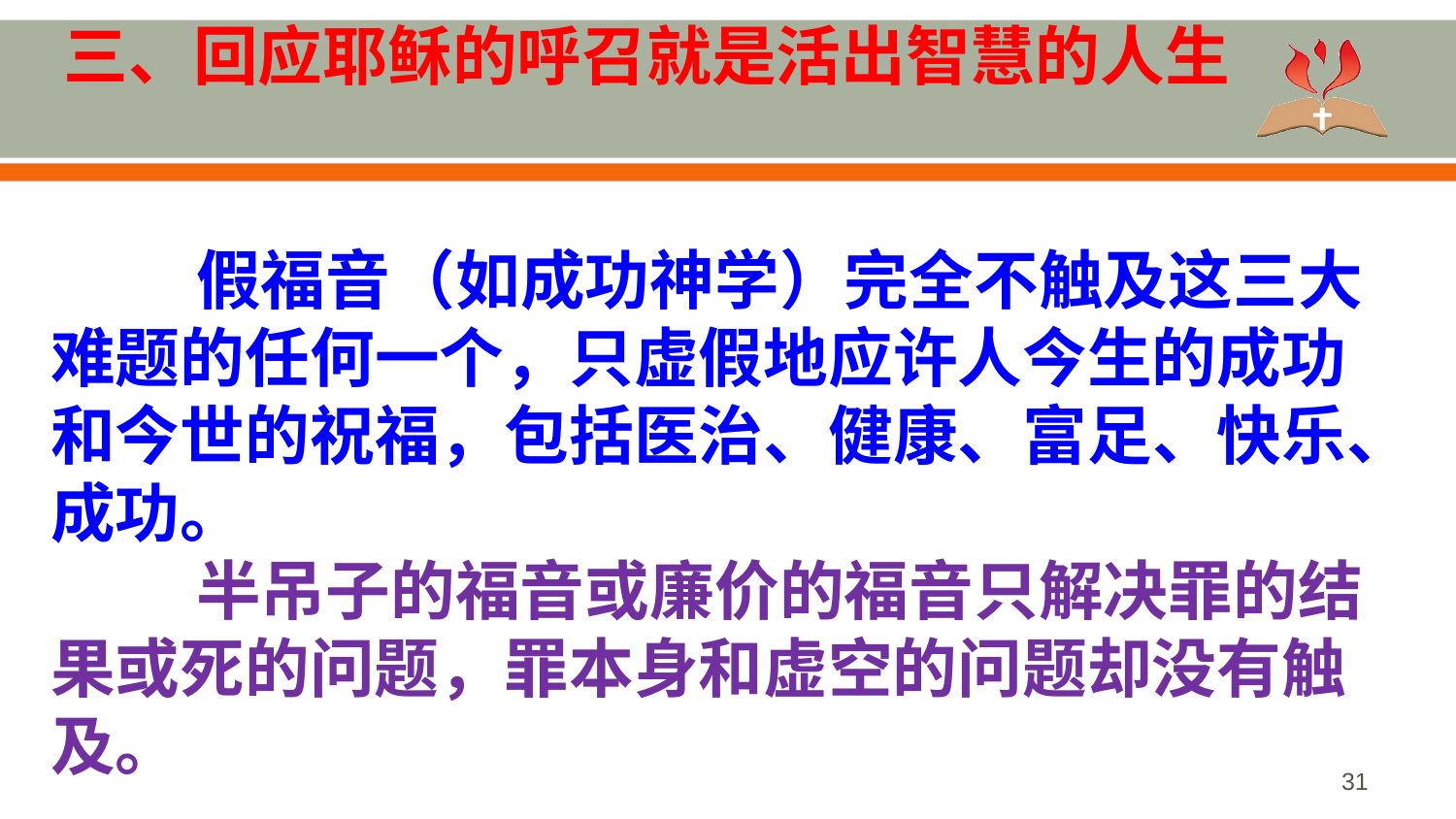

# 三、回应耶稣的呼召就是活出智慧的人生

    	假福音（如成功神学）完全不触及这三大难题的任何一个，只虚假地应许人今生的成功和今世的祝福，包括医治、健康、富足、快乐、成功。
   	半吊子的福音或廉价的福音只解决罪的结果或死的问题，罪本身和虚空的问题却没有触及。

31